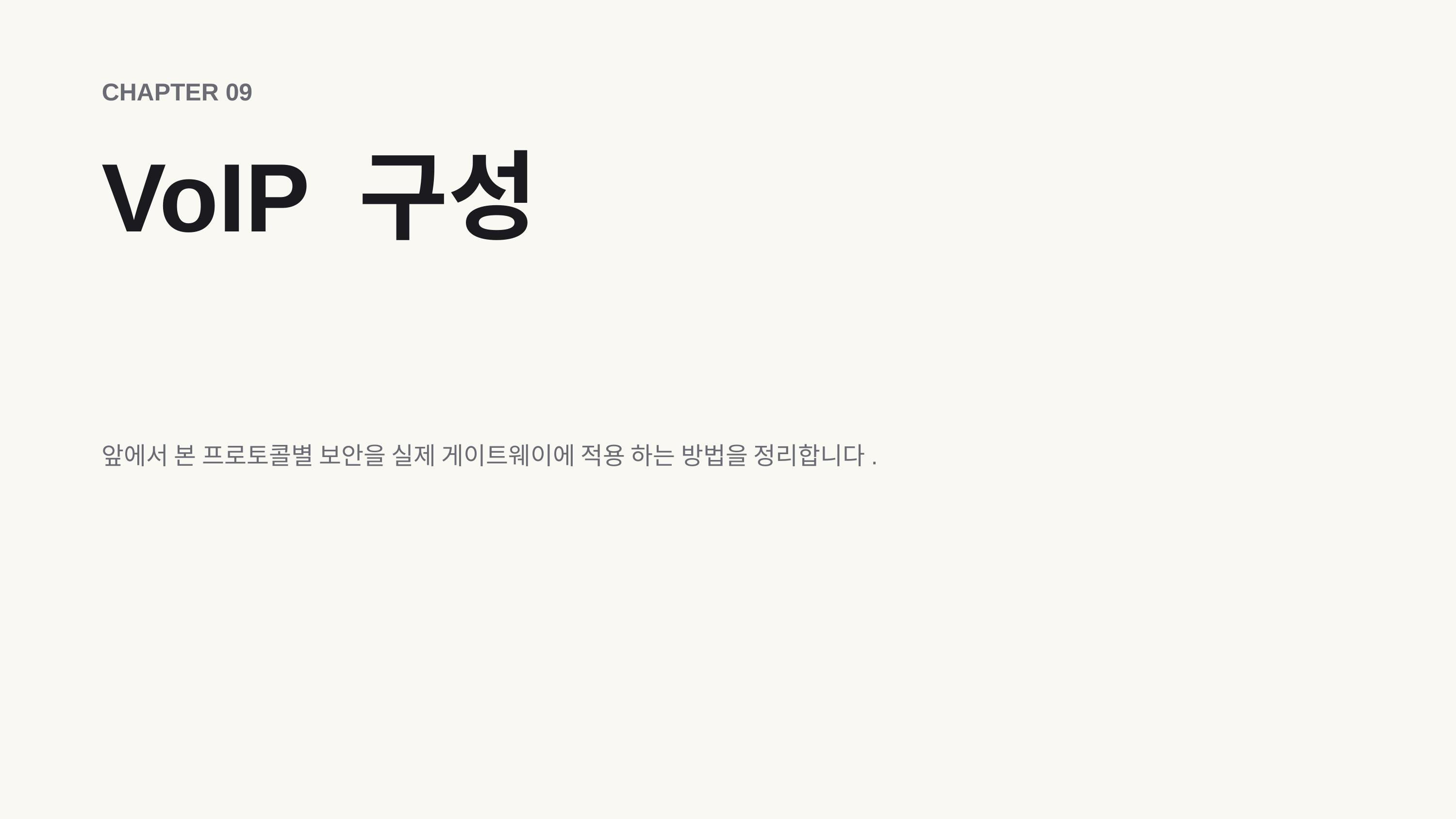

CHAPTER 09
VoIP 구성
앞에서 본 프로토콜별 보안을 실제 게이트웨이에 적용 하는 방법을 정리합니다.